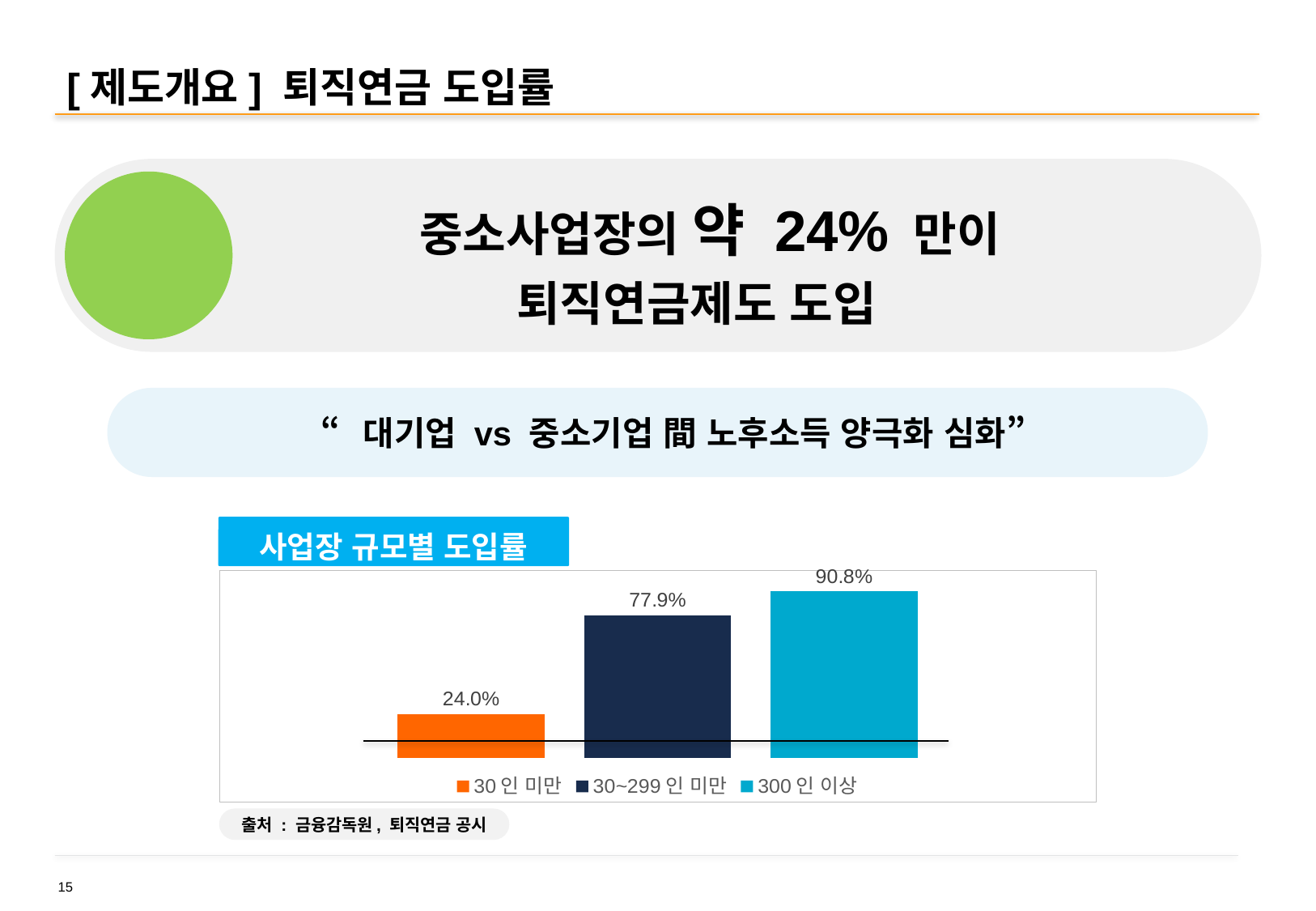

# [제도개요] 퇴직연금 도입률
       중소사업장의 약 24% 만이
     퇴직연금제도 도입
24

“대기업 vs 중소기업 間 노후소득 양극화 심화”

사업장 규모별 도입률

### Chart

| Category | 30인 미만 | 30~299인 미만 | 300인 이상 |
|---|---|---|---|
| 통계청 퇴직연금 통계결과 | 0.24 | 0.779 | 0.908 |
출처 : 금융감독원, 퇴직연금 공시